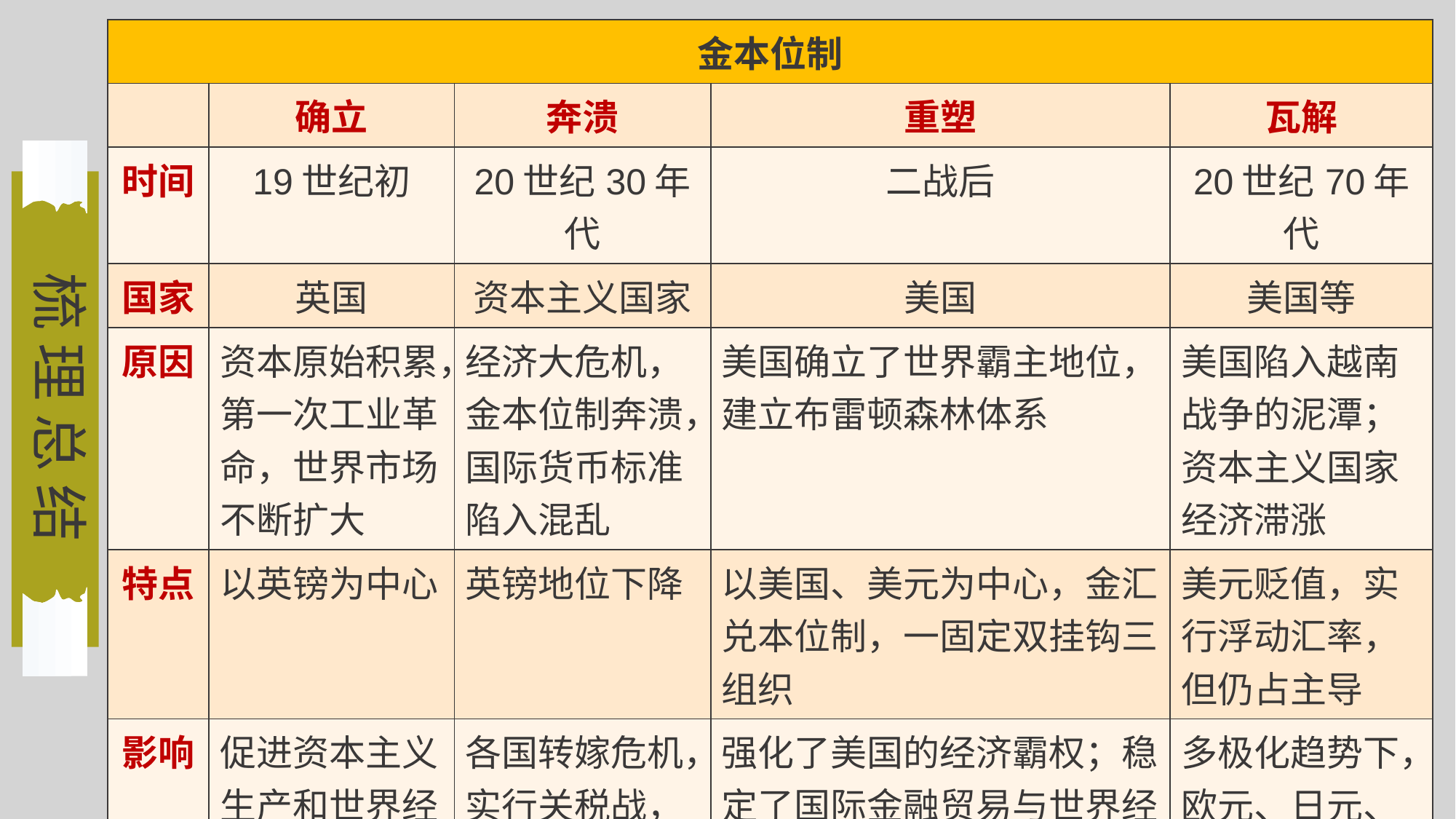

| 金本位制 |  |  |  |  |
| --- | --- | --- | --- | --- |
|  | 确立 | 奔溃 | 重塑 | 瓦解 |
| 时间 | 19世纪初 | 20世纪30年代 | 二战后 | 20世纪70年代 |
| 国家 | 英国 | 资本主义国家 | 美国 | 美国等 |
| 原因 | 资本原始积累，第一次工业革命，世界市场不断扩大 | 经济大危机，金本位制奔溃，国际货币标准陷入混乱 | 美国确立了世界霸主地位，建立布雷顿森林体系 | 美国陷入越南战争的泥潭；资本主义国家经济滞涨 |
| 特点 | 以英镑为中心 | 英镑地位下降 | 以美国、美元为中心，金汇兑本位制，一固定双挂钩三组织 | 美元贬值，实行浮动汇率，但仍占主导 |
| 影响 | 促进资本主义生产和世界经济的发展 | 各国转嫁危机，实行关税战，国际经济秩序混乱。 | 强化了美国的经济霸权；稳定了国际金融贸易与世界经济秩序，世界经济向体系化、制度化方向发展，扩大了世界贸易。 | 多极化趋势下，欧元、日元、法郎、人民币的影响力上升。 |
 梳 理 总 结